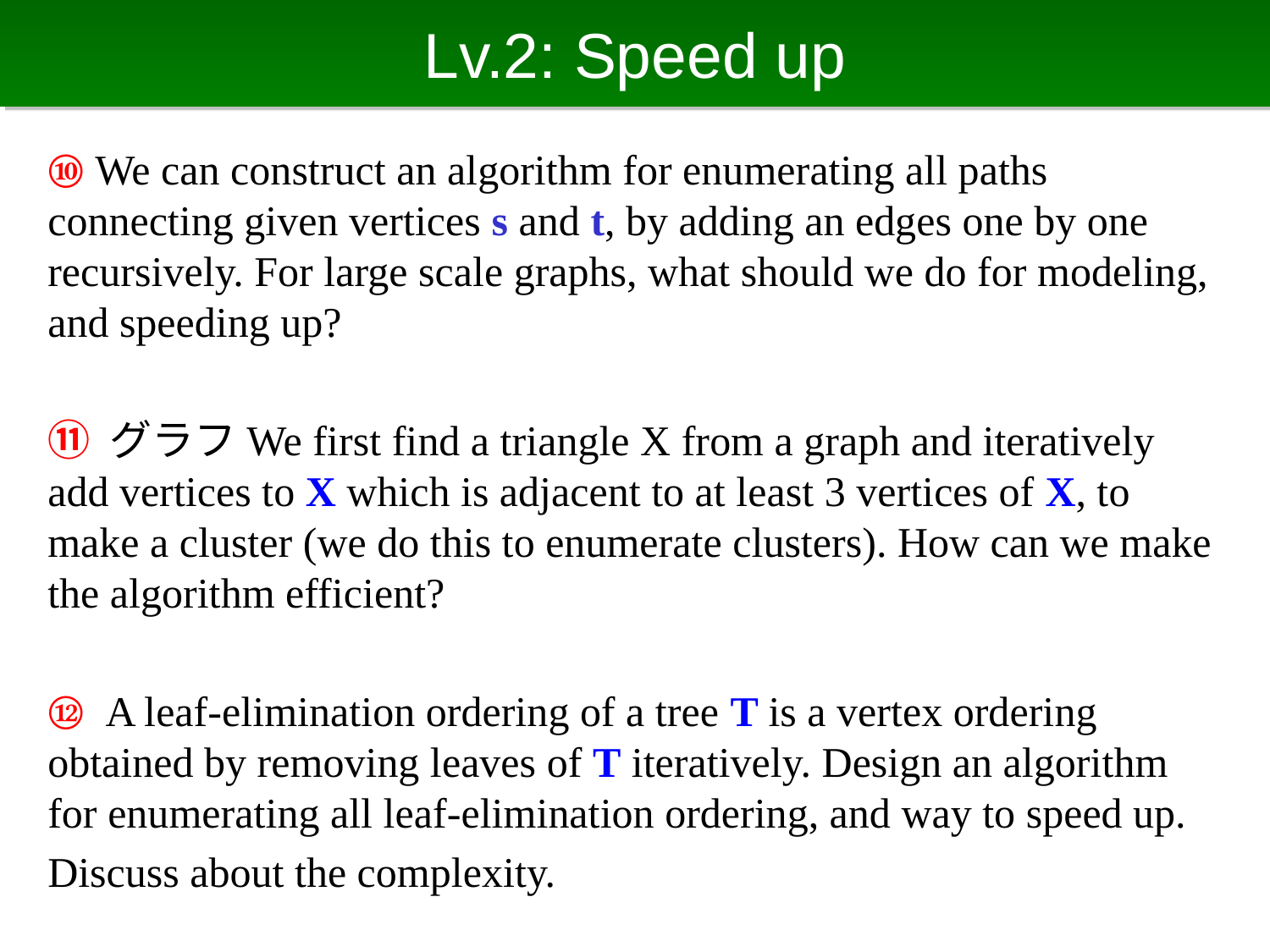

# Lv.2: Speed up
⑩ We can construct an algorithm for enumerating all paths connecting given vertices s and t, by adding an edges one by one recursively. For large scale graphs, what should we do for modeling, and speeding up?

⑪ グラフWe first find a triangle X from a graph and iteratively add vertices to X which is adjacent to at least 3 vertices of X, to make a cluster (we do this to enumerate clusters). How can we make the algorithm efficient?

⑫  A leaf-elimination ordering of a tree T is a vertex ordering obtained by removing leaves of T iteratively. Design an algorithm for enumerating all leaf-elimination ordering, and way to speed up.
Discuss about the complexity.